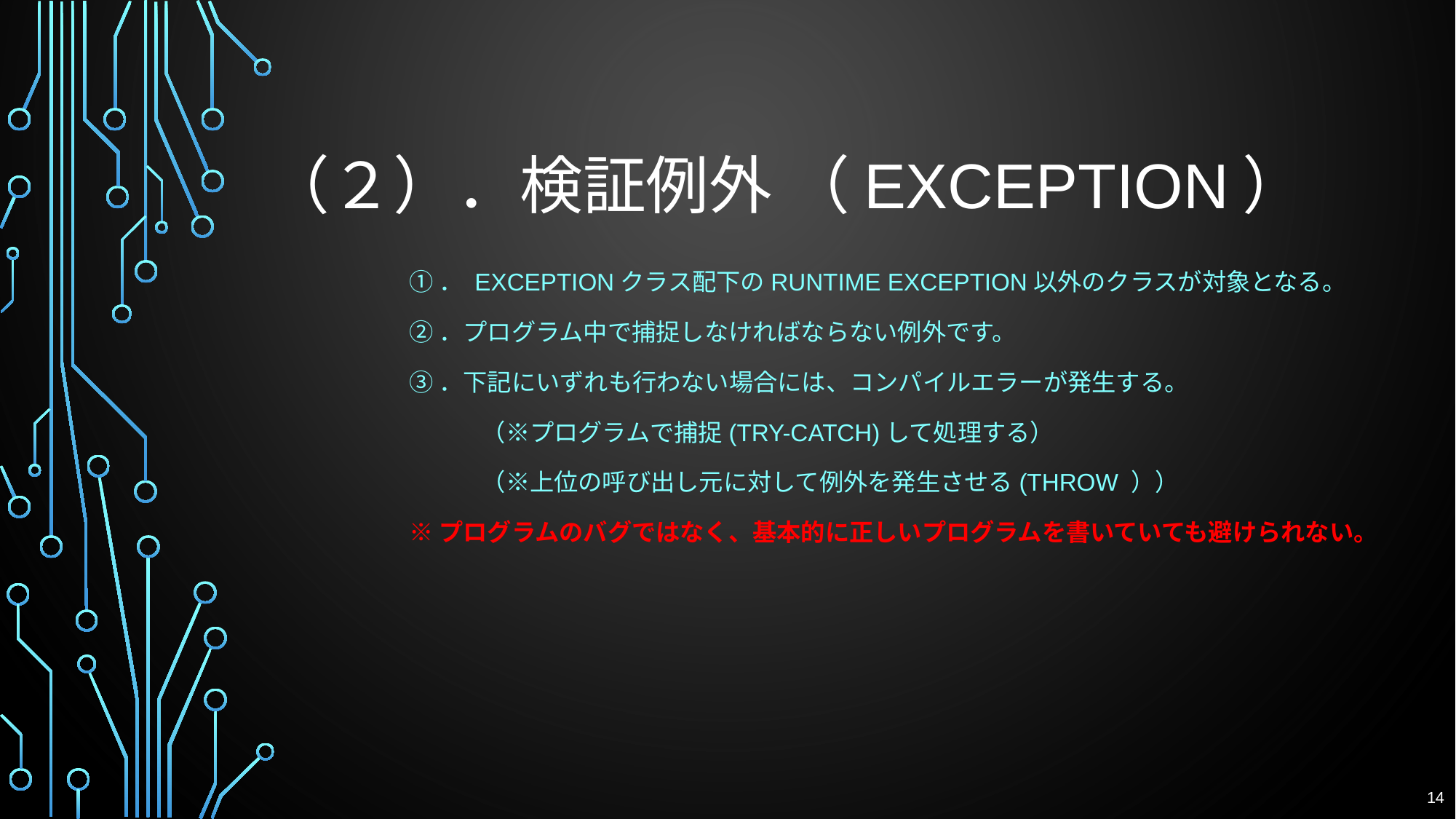

# （２）．検証例外 （Exception）
①． Exceptionクラス配下のRuntime Exception以外のクラスが対象となる。
②．プログラム中で捕捉しなければならない例外です。
③．下記にいずれも行わない場合には、コンパイルエラーが発生する。
　　　（※プログラムで捕捉(try-catch)して処理する）
　　　（※上位の呼び出し元に対して例外を発生させる(throw ））
※プログラムのバグではなく、基本的に正しいプログラムを書いていても避けられない。

14